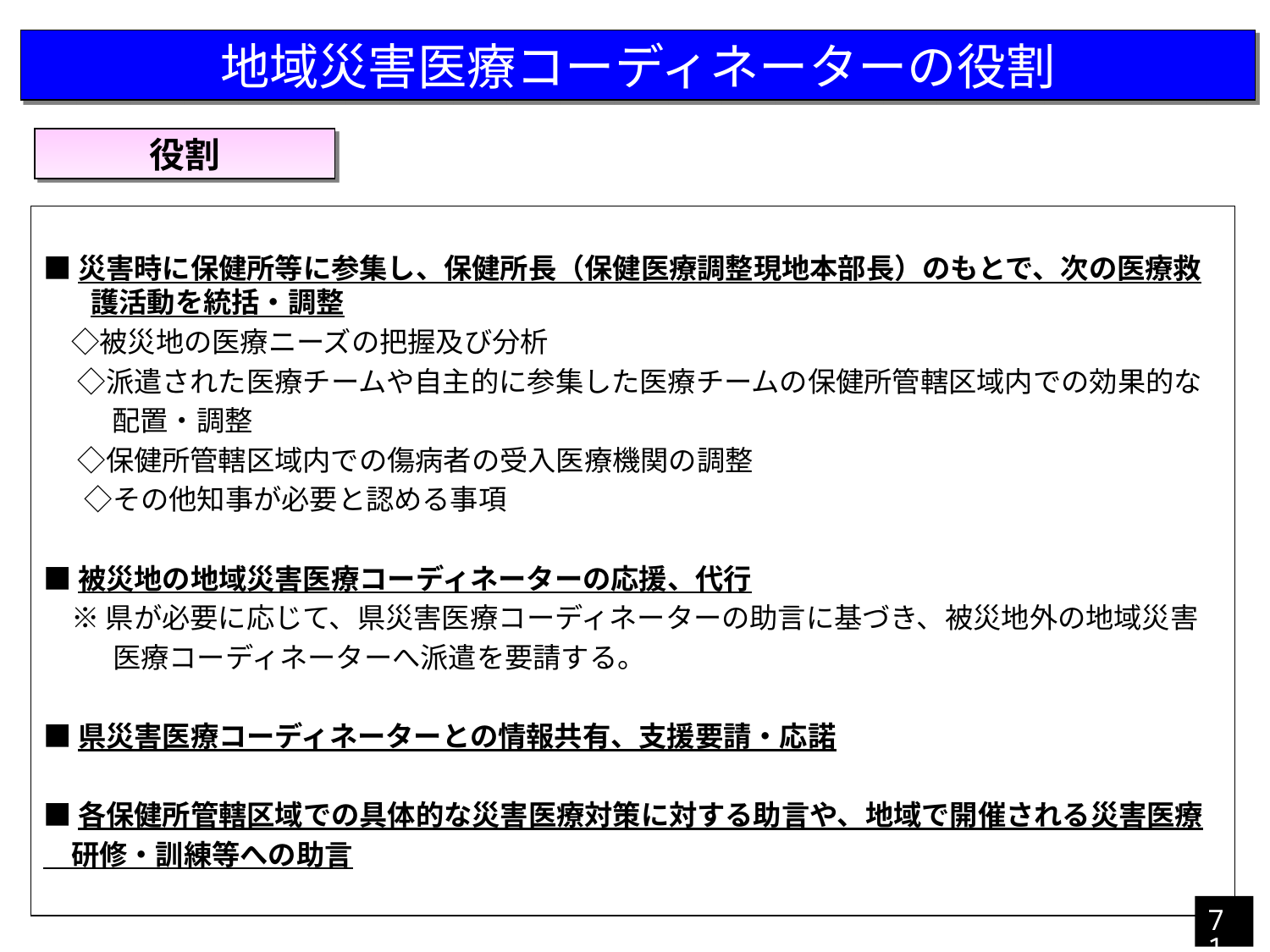

地域災害医療コーディネーターの役割
役割
■災害時に保健所等に参集し、保健所長（保健医療調整現地本部長）のもとで、次の医療救護活動を統括・調整
　◇被災地の医療ニーズの把握及び分析
　 ◇派遣された医療チームや自主的に参集した医療チームの保健所管轄区域内での効果的な
　  　配置・調整
　 ◇保健所管轄区域内での傷病者の受入医療機関の調整
 　◇その他知事が必要と認める事項

■被災地の地域災害医療コーディネーターの応援、代行
　※ 県が必要に応じて、県災害医療コーディネーターの助言に基づき、被災地外の地域災害
 　　医療コーディネーターへ派遣を要請する。

■県災害医療コーディネーターとの情報共有、支援要請・応諾

■各保健所管轄区域での具体的な災害医療対策に対する助言や、地域で開催される災害医療
　研修・訓練等への助言
71